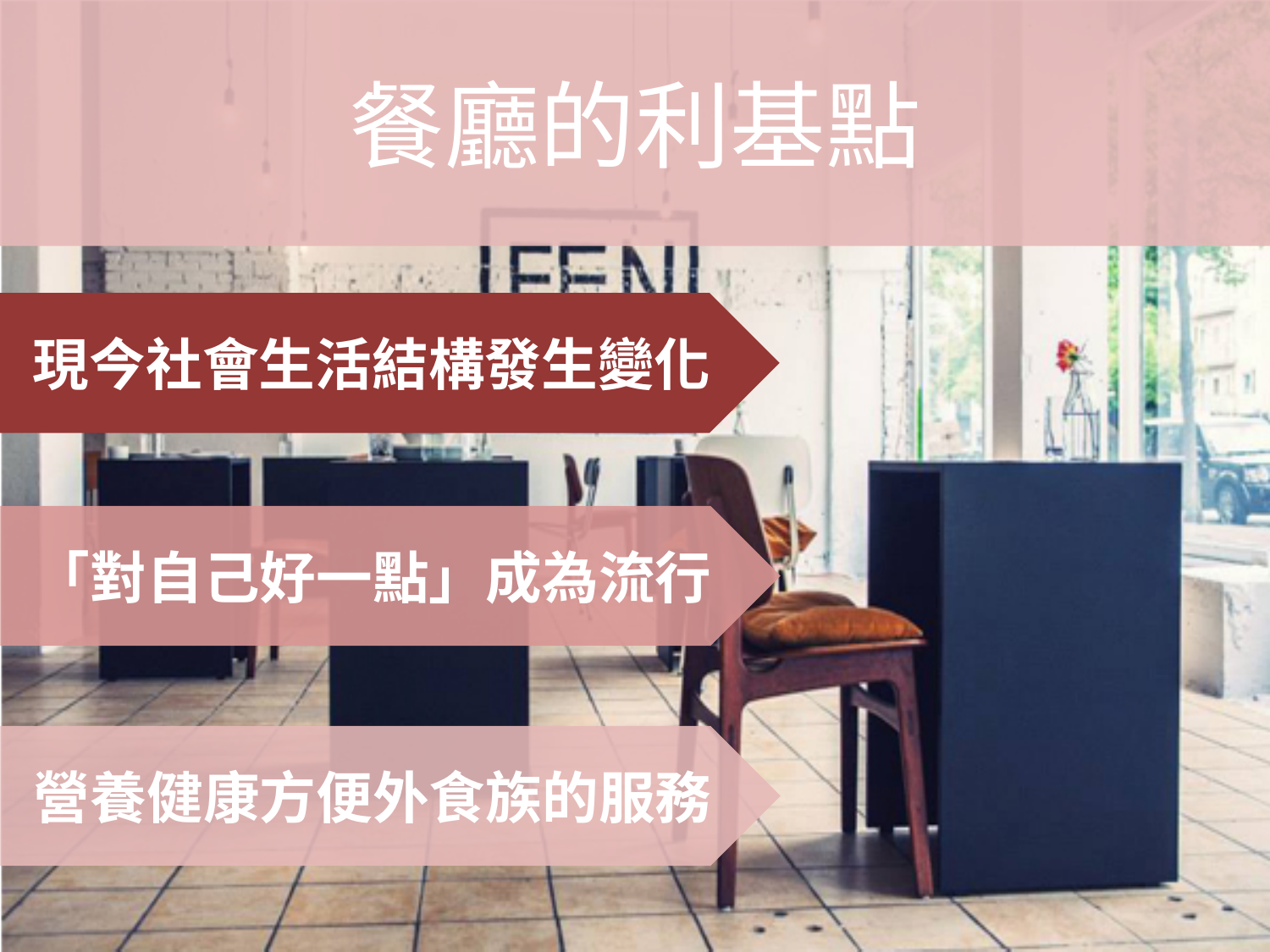

餐廳的利基點
現今社會生活結構發生變化
「對自己好一點」成為流行
營養健康方便外食族的服務